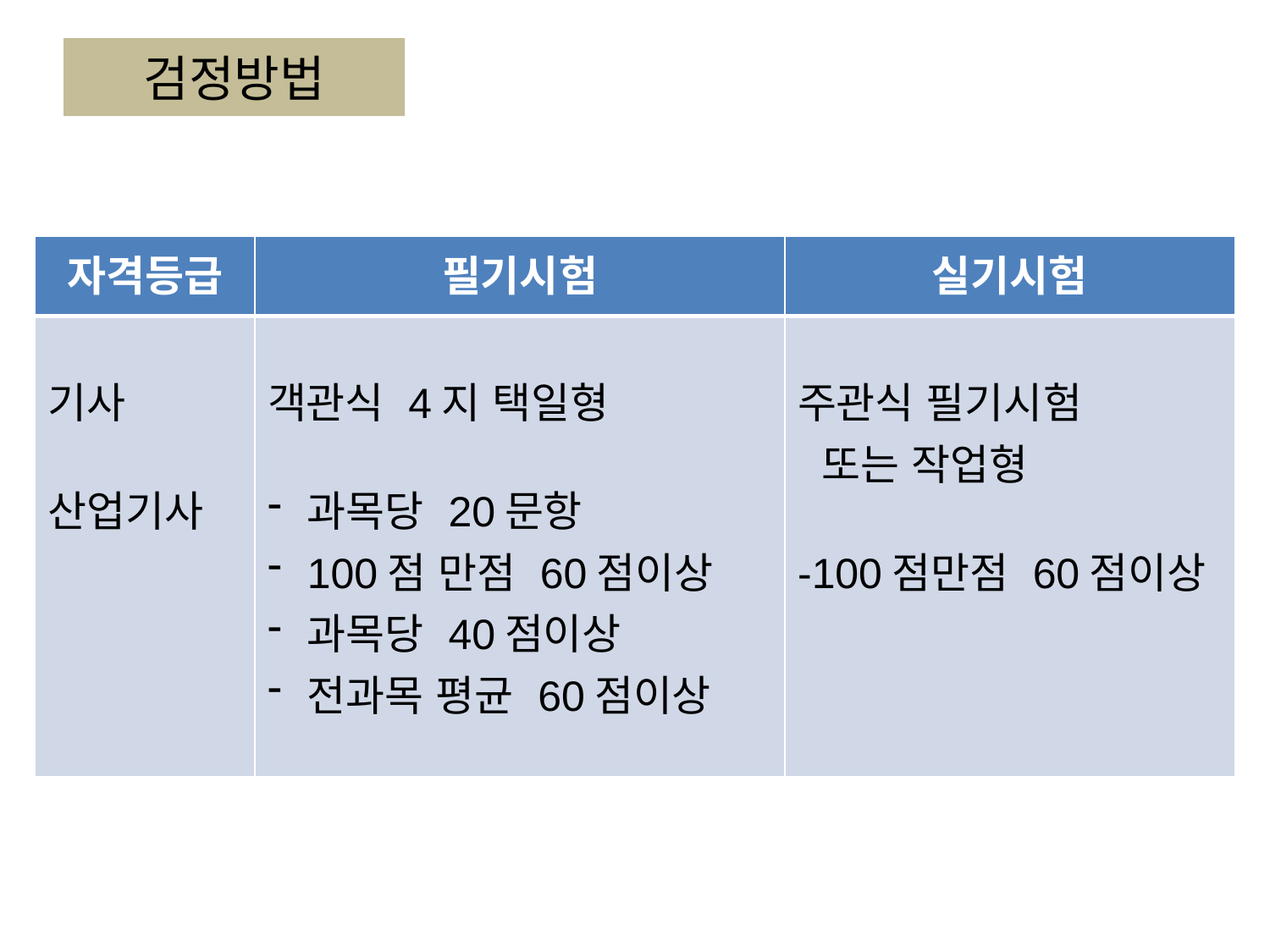

# 검정방법
| 자격등급 | 필기시험 | 실기시험 |
| --- | --- | --- |
| 기사 산업기사 | 객관식 4지 택일형 과목당 20문항 100점 만점 60점이상 과목당 40점이상 전과목 평균 60점이상 | 주관식 필기시험 또는 작업형 -100점만점 60점이상 |